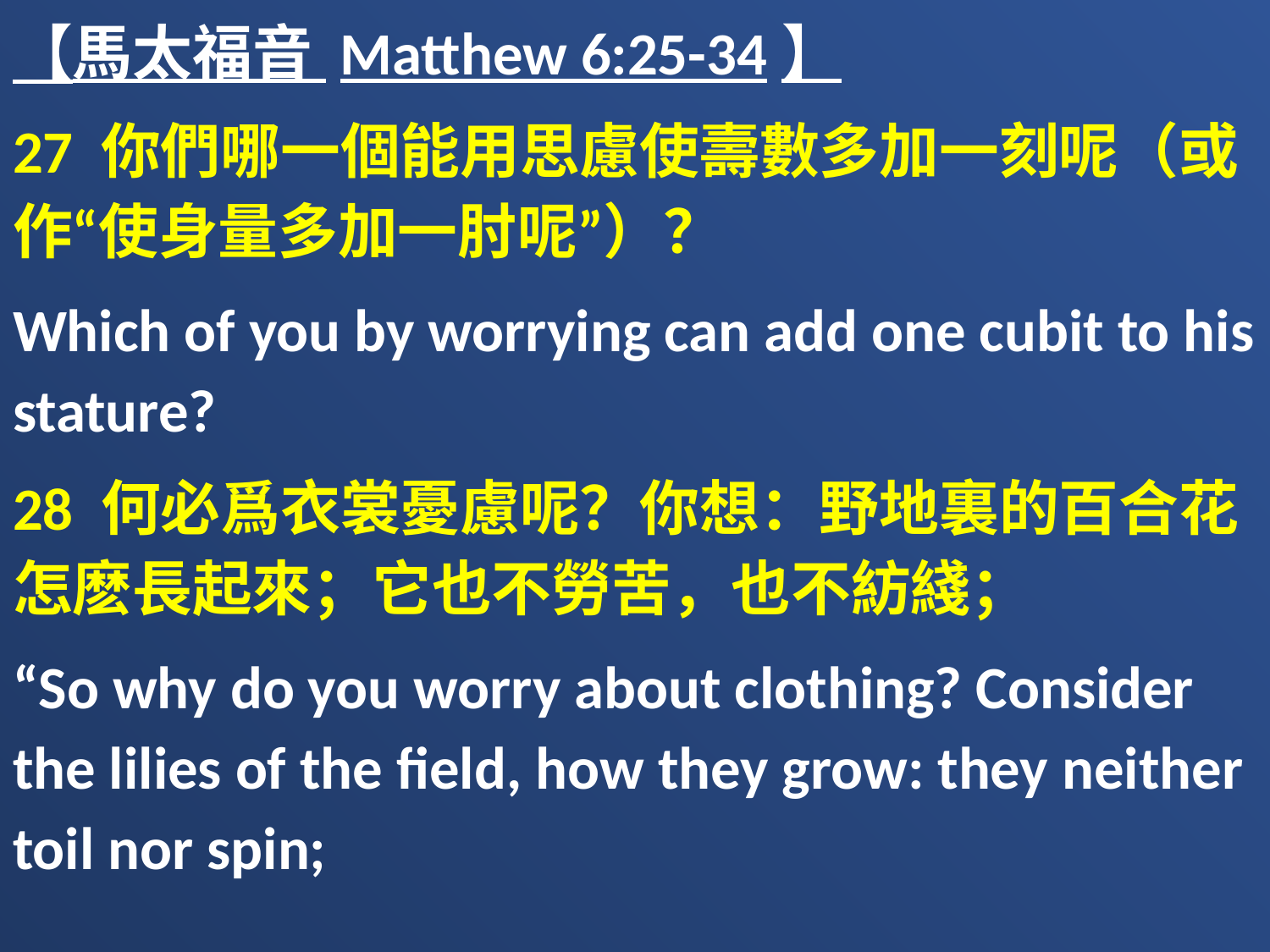

【馬太福音 Matthew 6:25-34】
27 你們哪一個能用思慮使壽數多加一刻呢（或作“使身量多加一肘呢”）？
Which of you by worrying can add one cubit to his stature?
28 何必爲衣裳憂慮呢？你想：野地裏的百合花怎麽長起來；它也不勞苦，也不紡綫；
“So why do you worry about clothing? Consider the lilies of the field, how they grow: they neither toil nor spin;